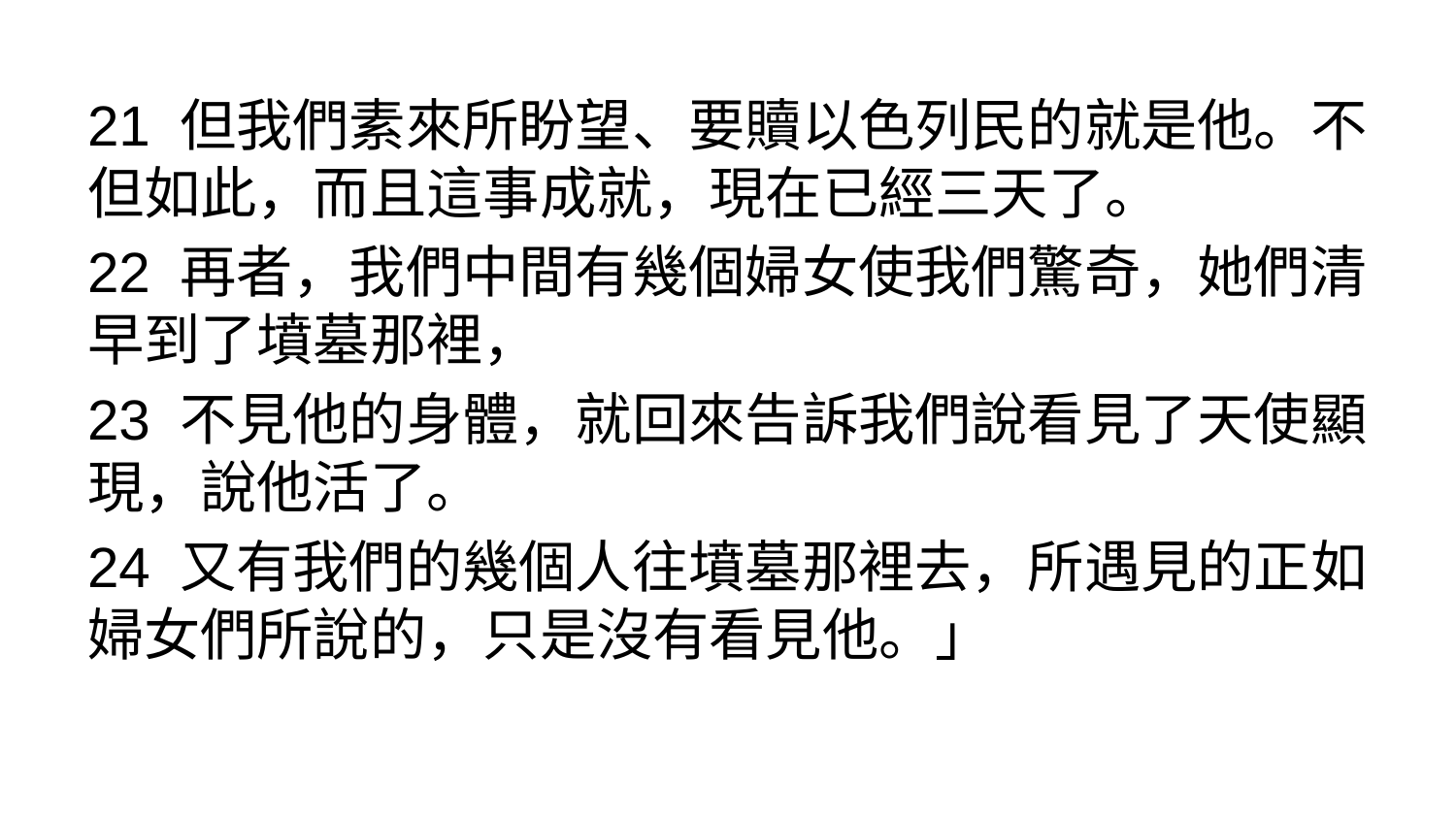

#
21 但我們素來所盼望、要贖以色列民的就是他。不但如此，而且這事成就，現在已經三天了。
22 再者，我們中間有幾個婦女使我們驚奇，她們清早到了墳墓那裡，
23 不見他的身體，就回來告訴我們說看見了天使顯現，說他活了。
24 又有我們的幾個人往墳墓那裡去，所遇見的正如婦女們所說的，只是沒有看見他。」